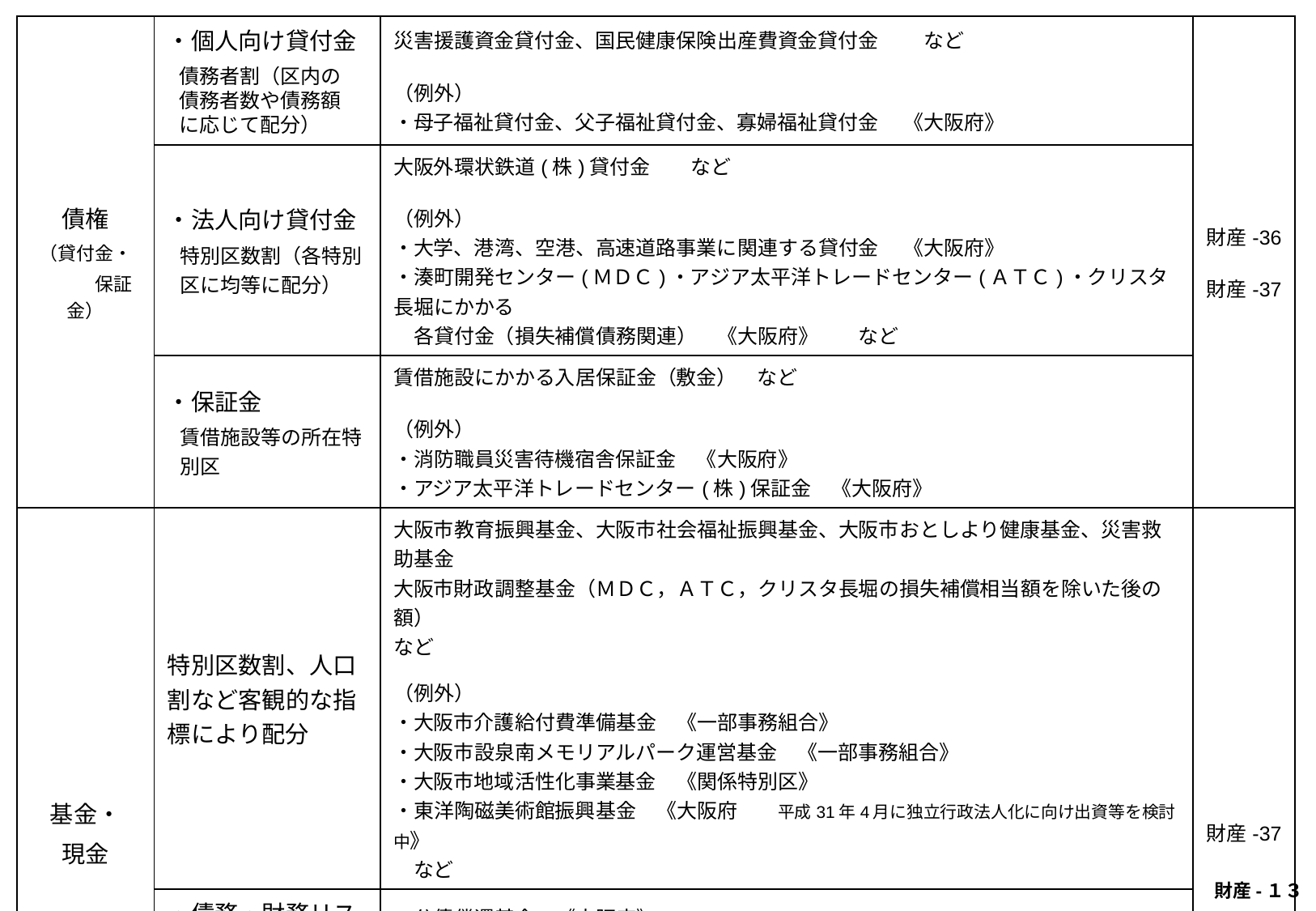

| 債権 （貸付金・ 　　　保証金） | ・個人向け貸付金 債務者割（区内の 債務者数や債務額 に応じて配分） | 災害援護資金貸付金、国民健康保険出産費資金貸付金 　　など （例外） ・母子福祉貸付金、父子福祉貸付金、寡婦福祉貸付金 　《大阪府》 | 財産-36 財産-37 |
| --- | --- | --- | --- |
|  | ・法人向け貸付金 特別区数割（各特別区に均等に配分） | 大阪外環状鉄道(株)貸付金　　など （例外） ・大学、港湾、空港、高速道路事業に関連する貸付金 　《大阪府》 ・湊町開発センター(ＭＤＣ)・アジア太平洋トレードセンター(ＡＴＣ)・クリスタ長堀にかかる 　各貸付金（損失補償債務関連）　《大阪府》　　など |  |
|  | ・保証金 賃借施設等の所在特別区 | 賃借施設にかかる入居保証金（敷金）　など （例外） ・消防職員災害待機宿舎保証金　《大阪府》 ・アジア太平洋トレードセンター(株)保証金　《大阪府》 |  |
| 基金・ 現金 | 特別区数割、人口割など客観的な指標により配分 | 大阪市教育振興基金、大阪市社会福祉振興基金、大阪市おとしより健康基金、災害救助基金 大阪市財政調整基金（ＭＤＣ，ＡＴＣ，クリスタ長堀の損失補償相当額を除いた後の額）　　 など （例外） ・大阪市介護給付費準備基金　《一部事務組合》 ・大阪市設泉南メモリアルパーク運営基金　《一部事務組合》 ・大阪市地域活性化事業基金　《関係特別区》 ・東洋陶磁美術館振興基金　《大阪府　　平成31年4月に独立行政法人化に向け出資等を検討中》 　　 　など | 財産-37 |
|  | ・債務・財務リスクへの引当て 　大阪府に承継 | ・公債償還基金　《大阪府》 ・大阪市財政調整基金（ＭＤＣ，ＡＴＣ，クリスタ長堀の損失補償に相当する額）《大阪府》 |  |
|  | ・万博会場建設費の 　負担 　大阪府に承継 | 万博会場建設費を負担する基金（特別区設置後に生じる額を負担するものに限る）《大阪府》 |  |
財産-１３